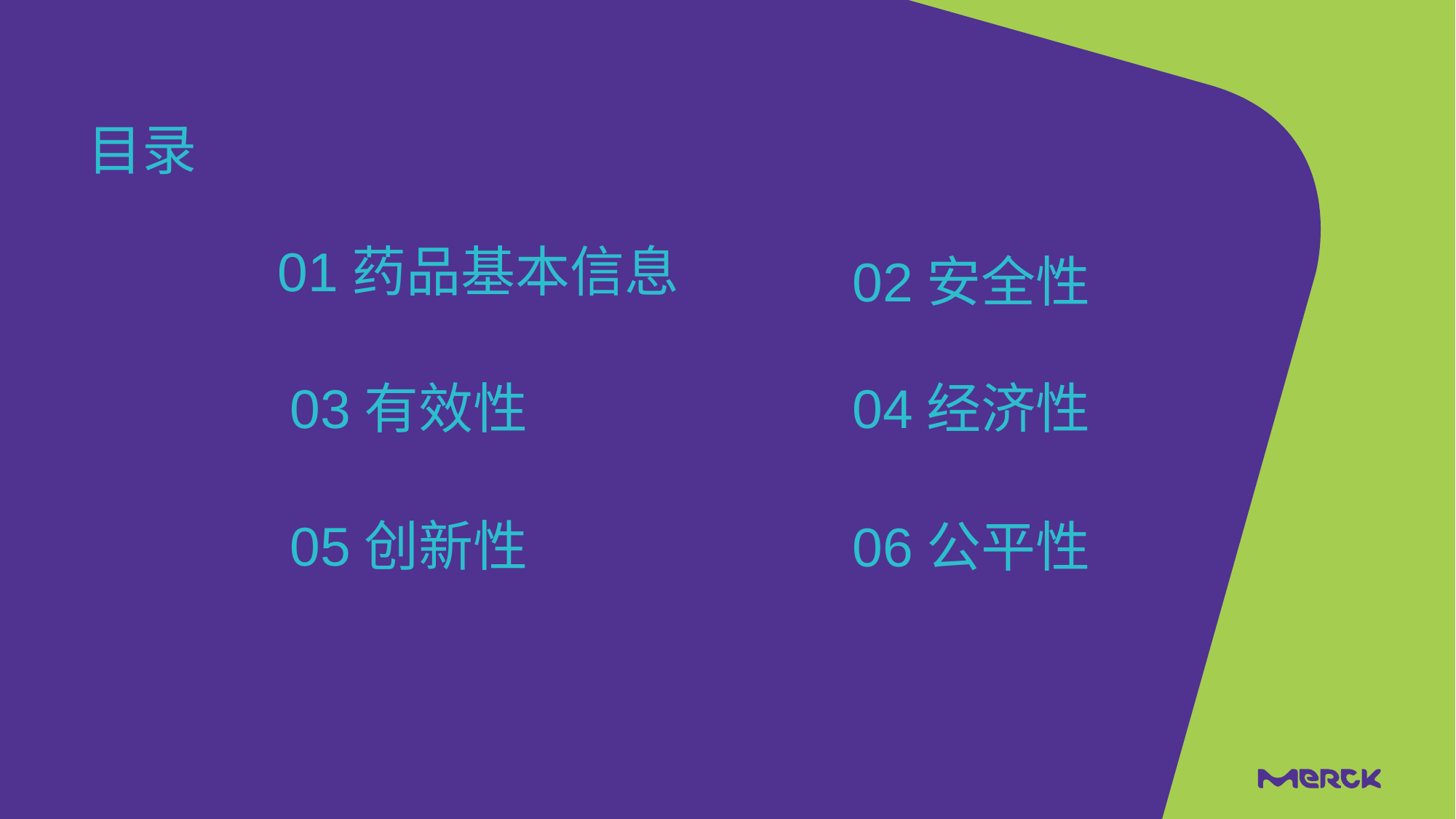

# 目录
01药品基本信息
02安全性
03有效性
04经济性
05创新性
06公平性